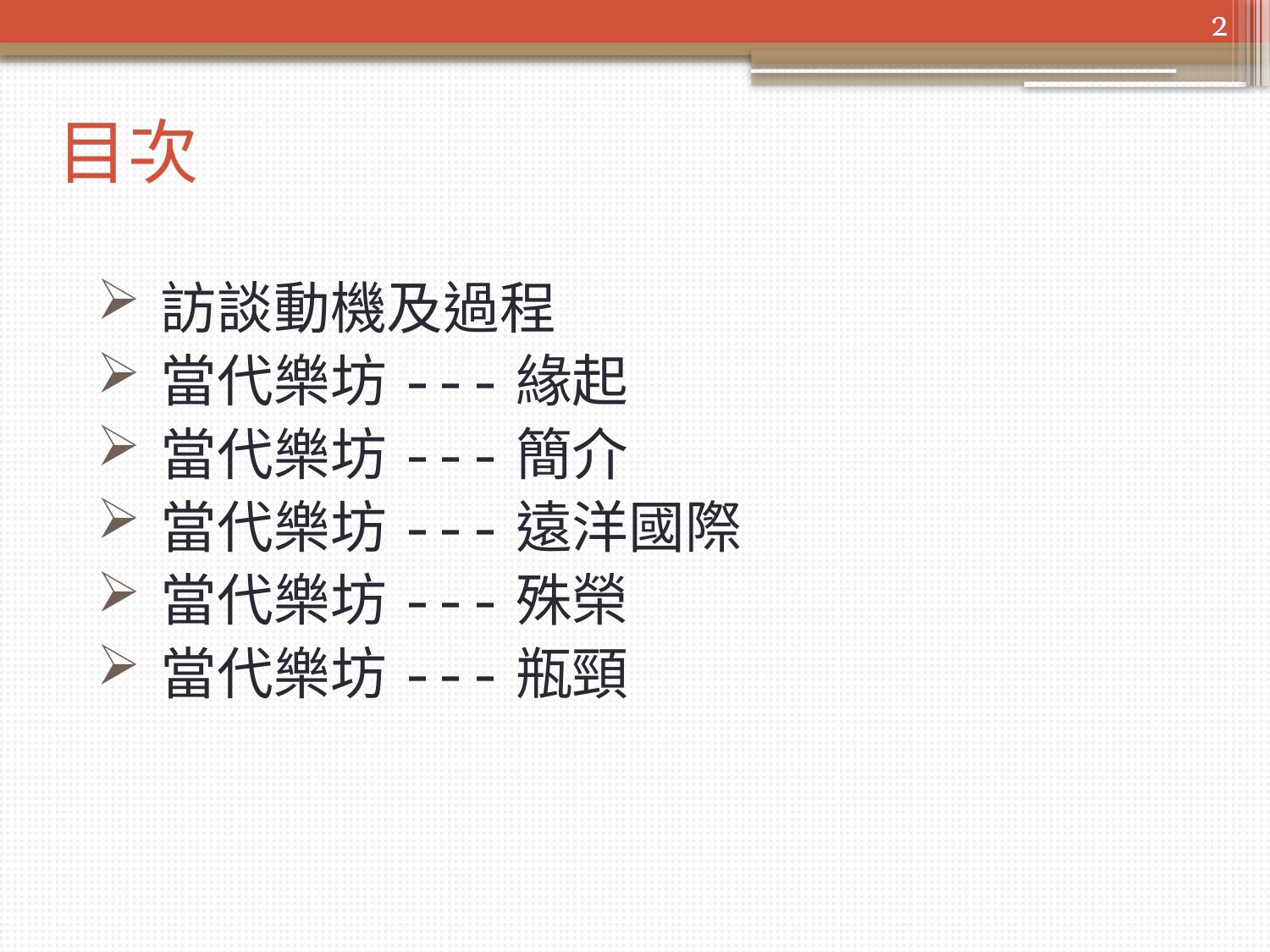

2
# 目次
訪談動機及過程
當代樂坊---緣起
當代樂坊---簡介
當代樂坊---遠洋國際
當代樂坊---殊榮
當代樂坊---瓶頸